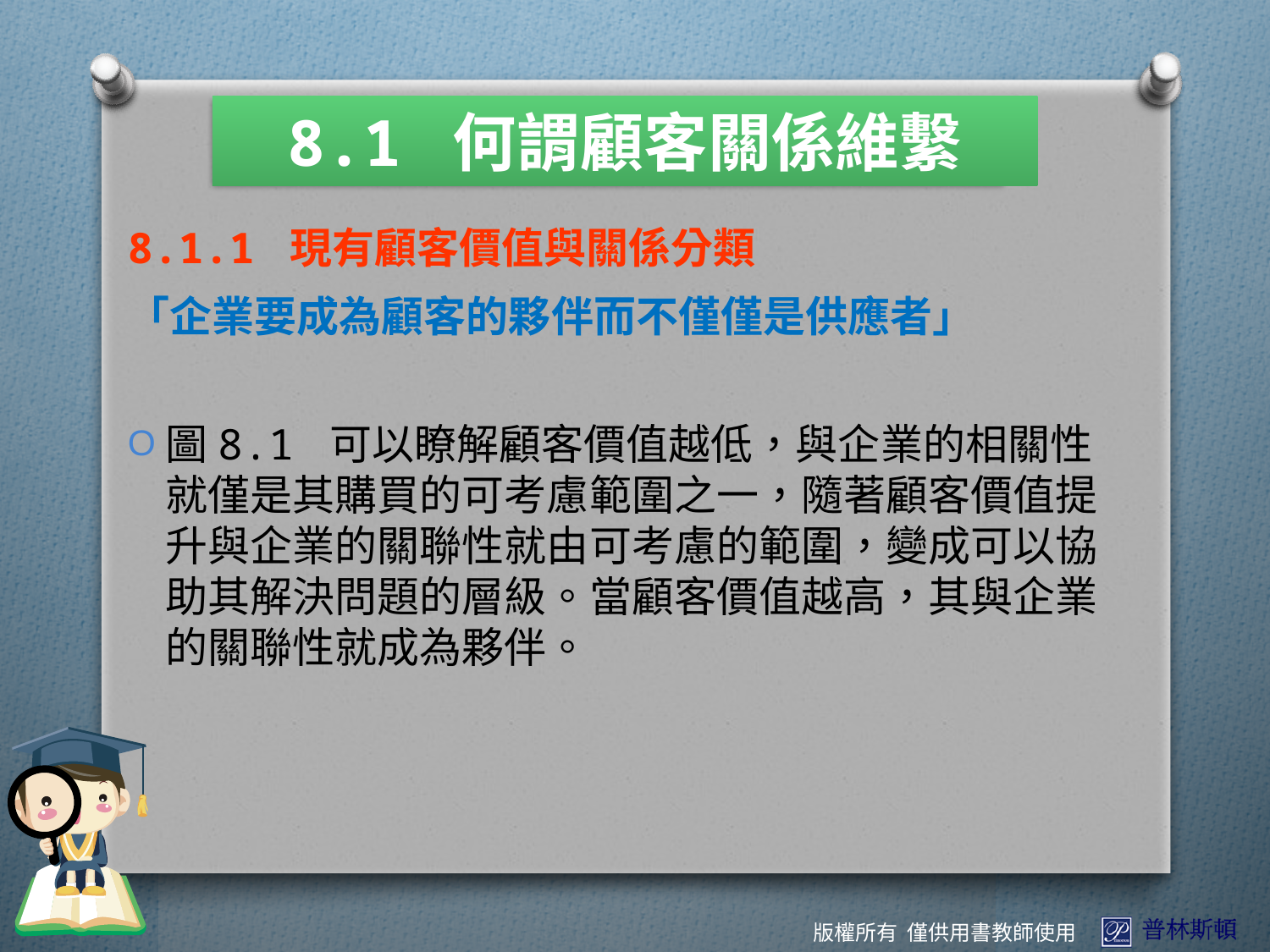

8.1 何謂顧客關係維繫
8.1.1 現有顧客價值與關係分類
「企業要成為顧客的夥伴而不僅僅是供應者」

圖8.1 可以瞭解顧客價值越低，與企業的相關性就僅是其購買的可考慮範圍之一，隨著顧客價值提升與企業的關聯性就由可考慮的範圍，變成可以協助其解決問題的層級。當顧客價值越高，其與企業的關聯性就成為夥伴。